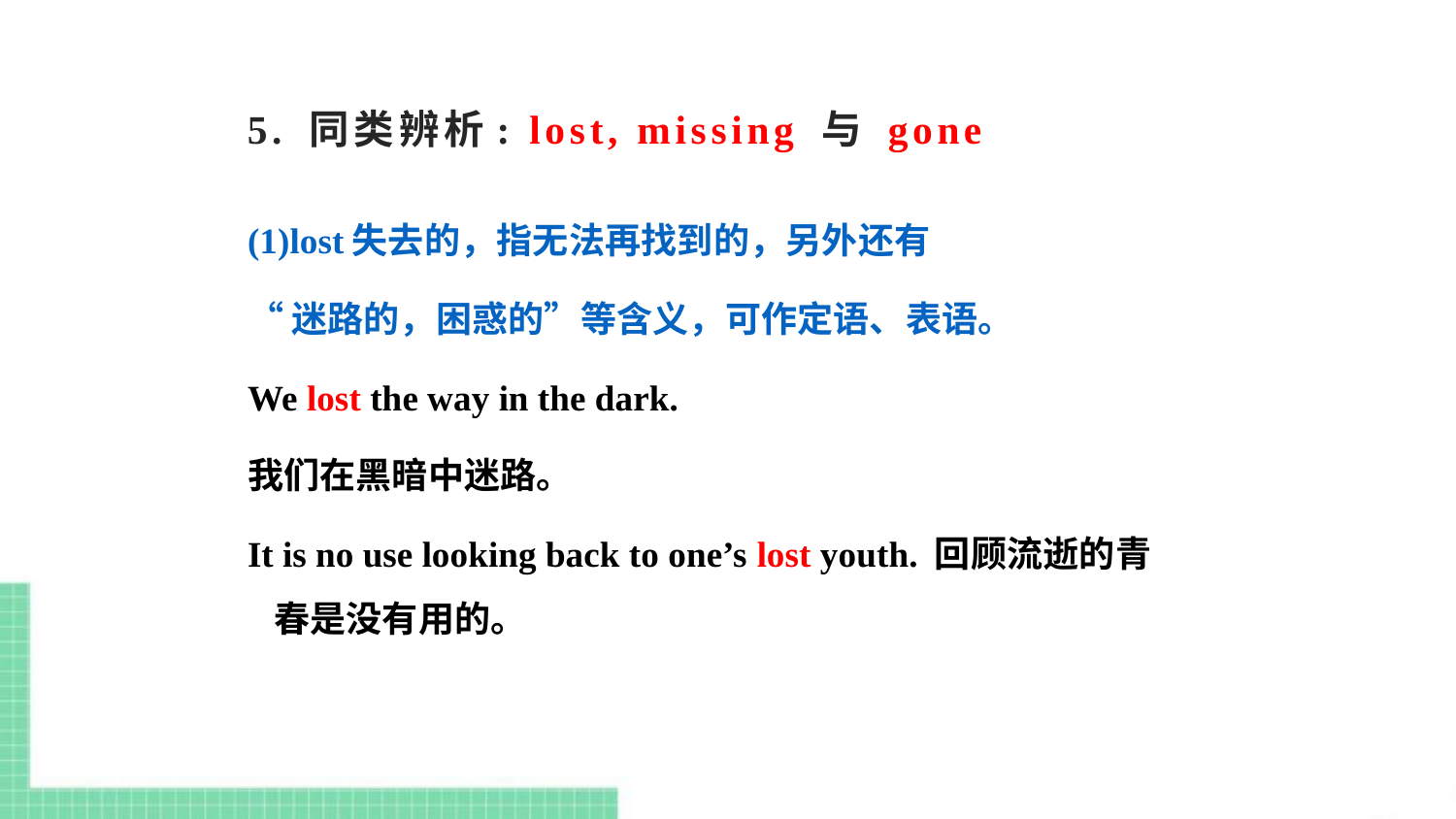

# 5. 同类辨析: lost, missing 与 gone
(1)lost失去的，指无法再找到的，另外还有
“迷路的，困惑的”等含义，可作定语、表语。
We lost the way in the dark.
我们在黑暗中迷路。
It is no use looking back to one’s lost youth. 回顾流逝的青春是没有用的。